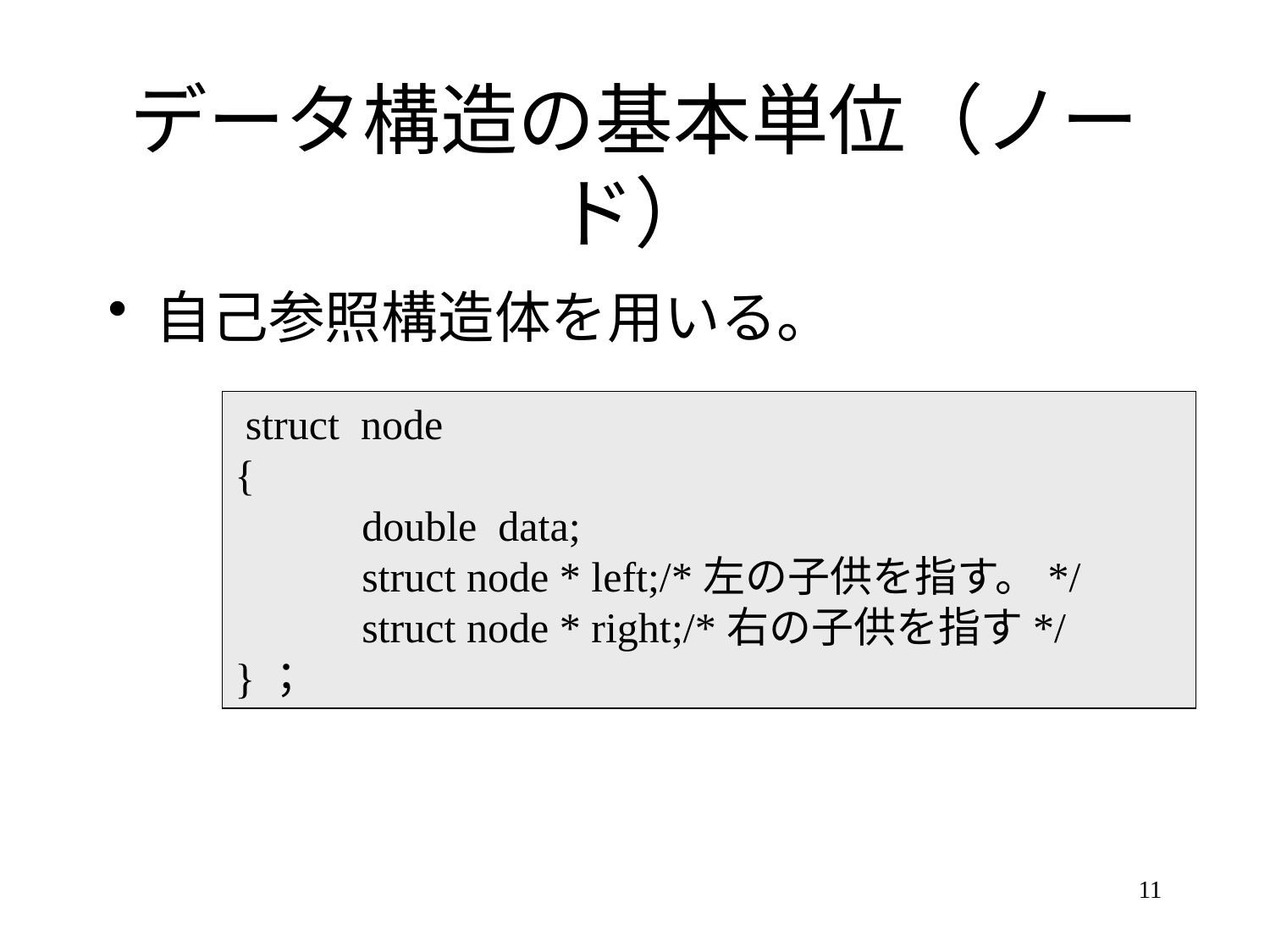

# データ構造の基本単位（ノード）
自己参照構造体を用いる。
 struct  node
{
	double  data;
	struct node * left;/*左の子供を指す。*/
	struct node * right;/*右の子供を指す*/
}；
11